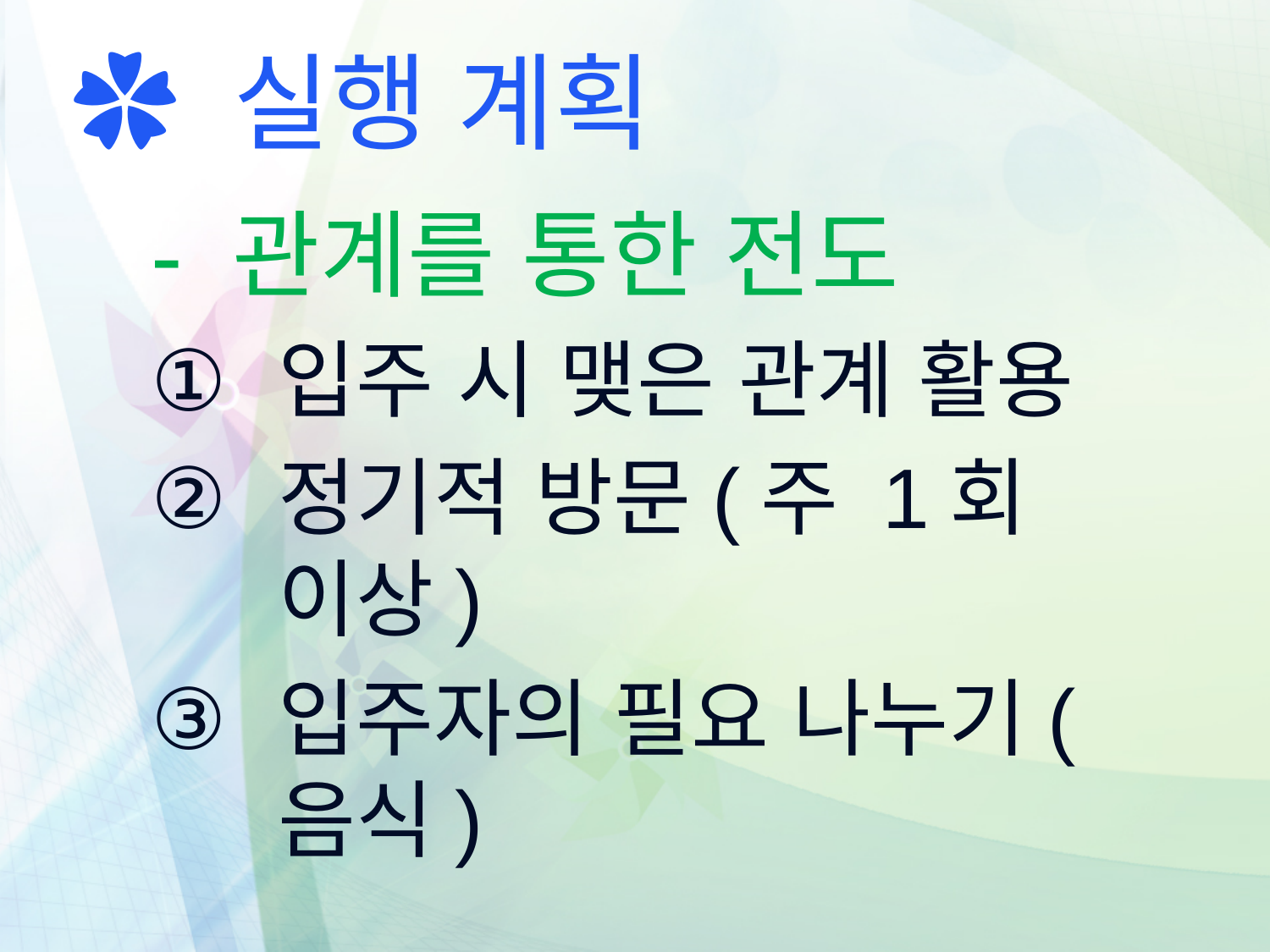

✿ 실행 계획
- 관계를 통한 전도
입주 시 맺은 관계 활용
정기적 방문(주 1회 이상)
입주자의 필요 나누기(음식)